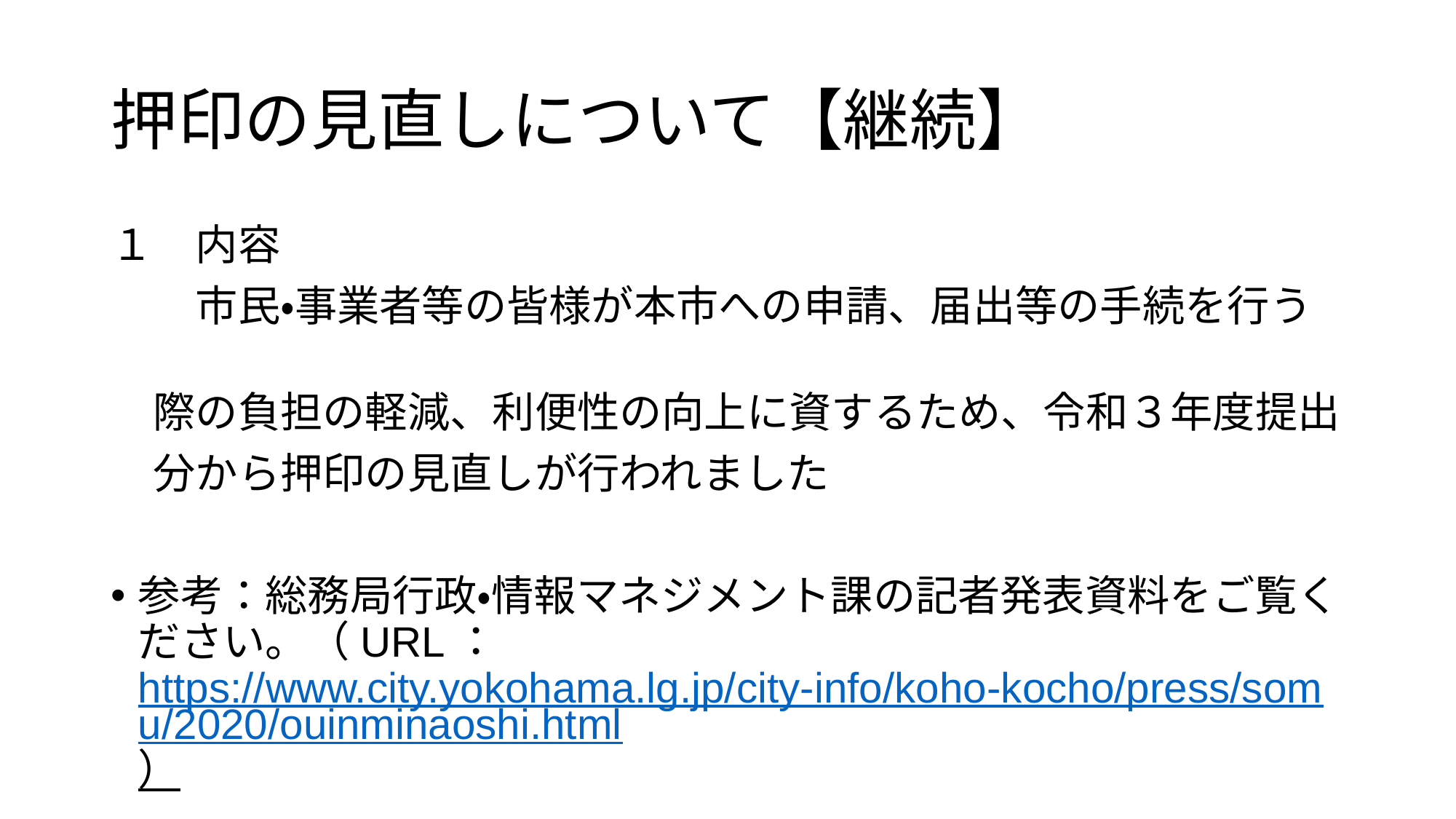

# 押印の見直しについて【継続】
１　内容
　　市民・事業者等の皆様が本市への申請、届出等の手続を行う
　際の負担の軽減、利便性の向上に資するため、令和３年度提出
　分から押印の見直しが行われました

参考：総務局行政・情報マネジメント課の記者発表資料をご覧ください。（URL：https://www.city.yokohama.lg.jp/city-info/koho-kocho/press/somu/2020/ouinminaoshi.html）